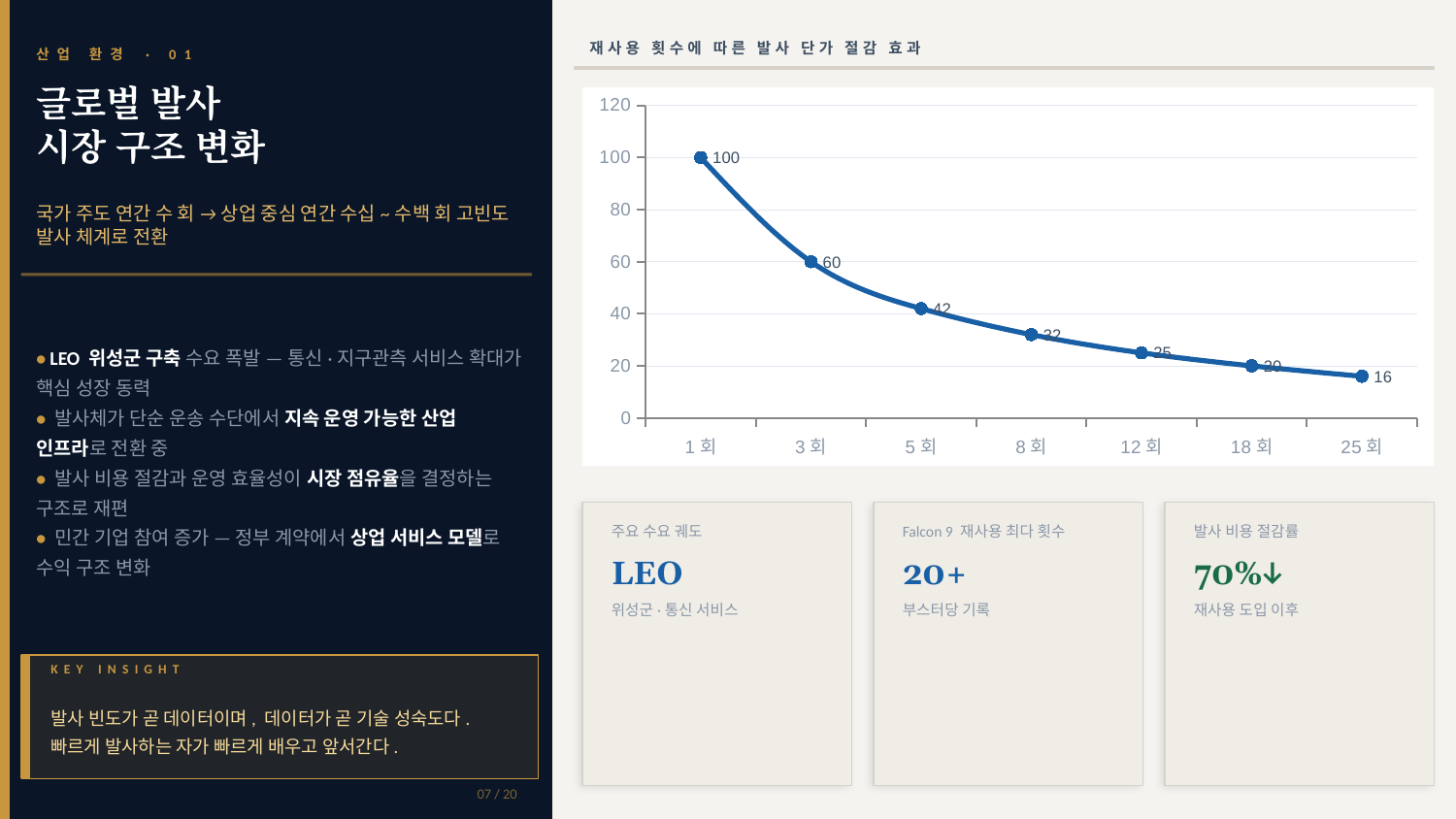

재사용 횟수에 따른 발사 단가 절감 효과
산업 환경 · 01

글로벌 발사
시장 구조 변화

### Chart

| Category | 상대 발사 비용 (%) |
|---|---|
| 1회 | 100.0 |
| 3회 | 60.0 |
| 5회 | 42.0 |
| 8회 | 32.0 |
| 12회 | 25.0 |
| 18회 | 20.0 |
| 25회 | 16.0 |
국가 주도 연간 수 회 → 상업 중심 연간 수십~수백 회 고빈도 발사 체계로 전환

• LEO 위성군 구축 수요 폭발 — 통신·지구관측 서비스 확대가 핵심 성장 동력
• 발사체가 단순 운송 수단에서 지속 운영 가능한 산업 인프라로 전환 중
• 발사 비용 절감과 운영 효율성이 시장 점유율을 결정하는 구조로 재편
• 민간 기업 참여 증가 — 정부 계약에서 상업 서비스 모델로 수익 구조 변화

주요 수요 궤도
Falcon 9 재사용 최다 횟수
발사 비용 절감률
LEO
20+
70%↓
위성군·통신 서비스
부스터당 기록
재사용 도입 이후

KEY INSIGHT
발사 빈도가 곧 데이터이며, 데이터가 곧 기술 성숙도다.
빠르게 발사하는 자가 빠르게 배우고 앞서간다.
07 / 20